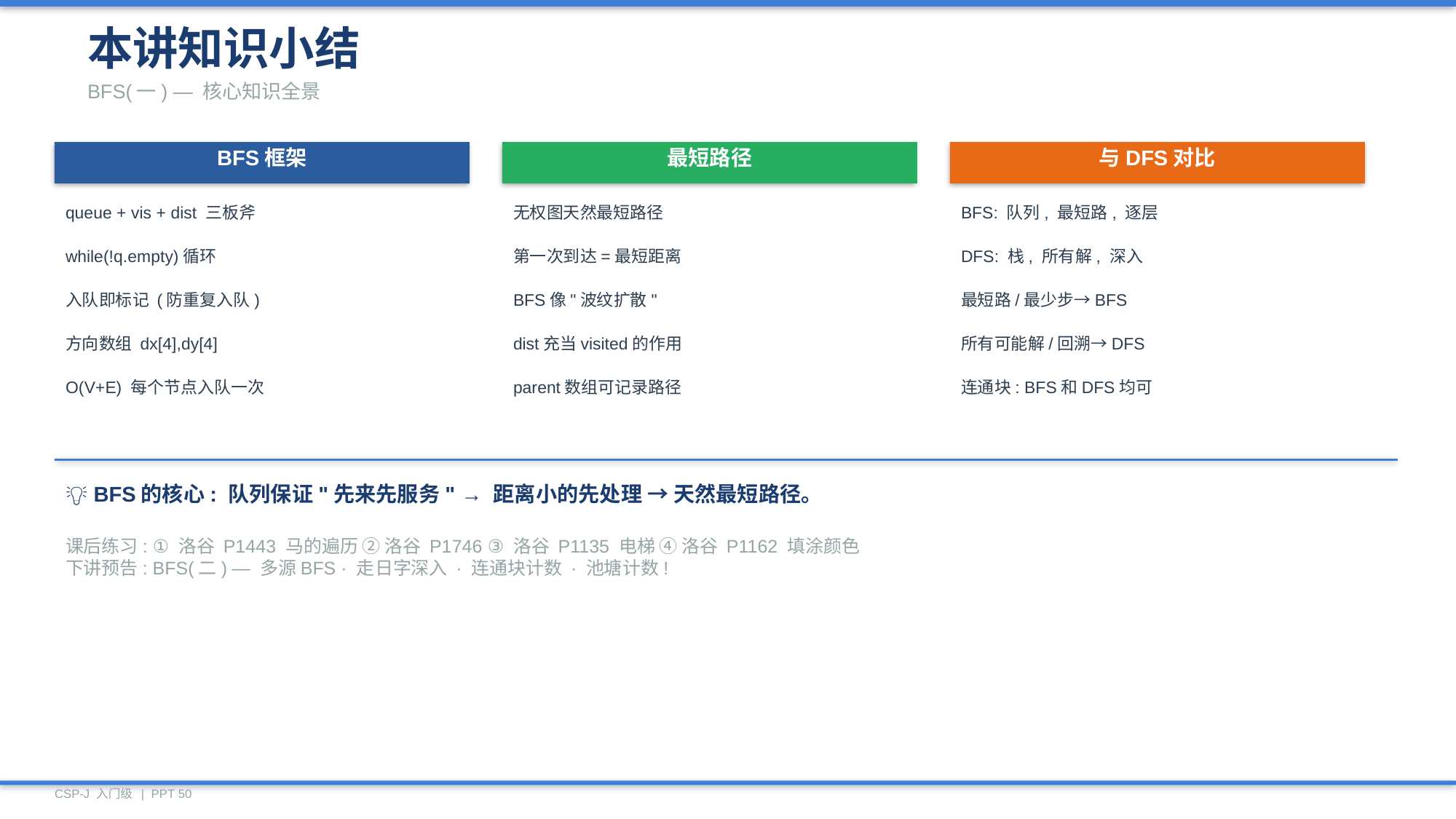

本讲知识小结
BFS(一) — 核心知识全景

BFS框架
最短路径
与DFS对比
queue + vis + dist 三板斧
无权图天然最短路径
BFS: 队列, 最短路, 逐层
while(!q.empty)循环
第一次到达=最短距离
DFS: 栈, 所有解, 深入
入队即标记 (防重复入队)
BFS像"波纹扩散"
最短路/最少步→BFS
方向数组 dx[4],dy[4]
dist充当visited的作用
所有可能解/回溯→DFS
O(V+E) 每个节点入队一次
parent数组可记录路径
连通块: BFS和DFS均可

💡 BFS的核心: 队列保证"先来先服务" → 距离小的先处理 → 天然最短路径。
课后练习: ① 洛谷 P1443 马的遍历 ② 洛谷 P1746 ③ 洛谷 P1135 电梯 ④ 洛谷 P1162 填涂颜色
下讲预告: BFS(二) — 多源BFS · 走日字深入 · 连通块计数 · 池塘计数!

CSP-J 入门级  |  PPT 50